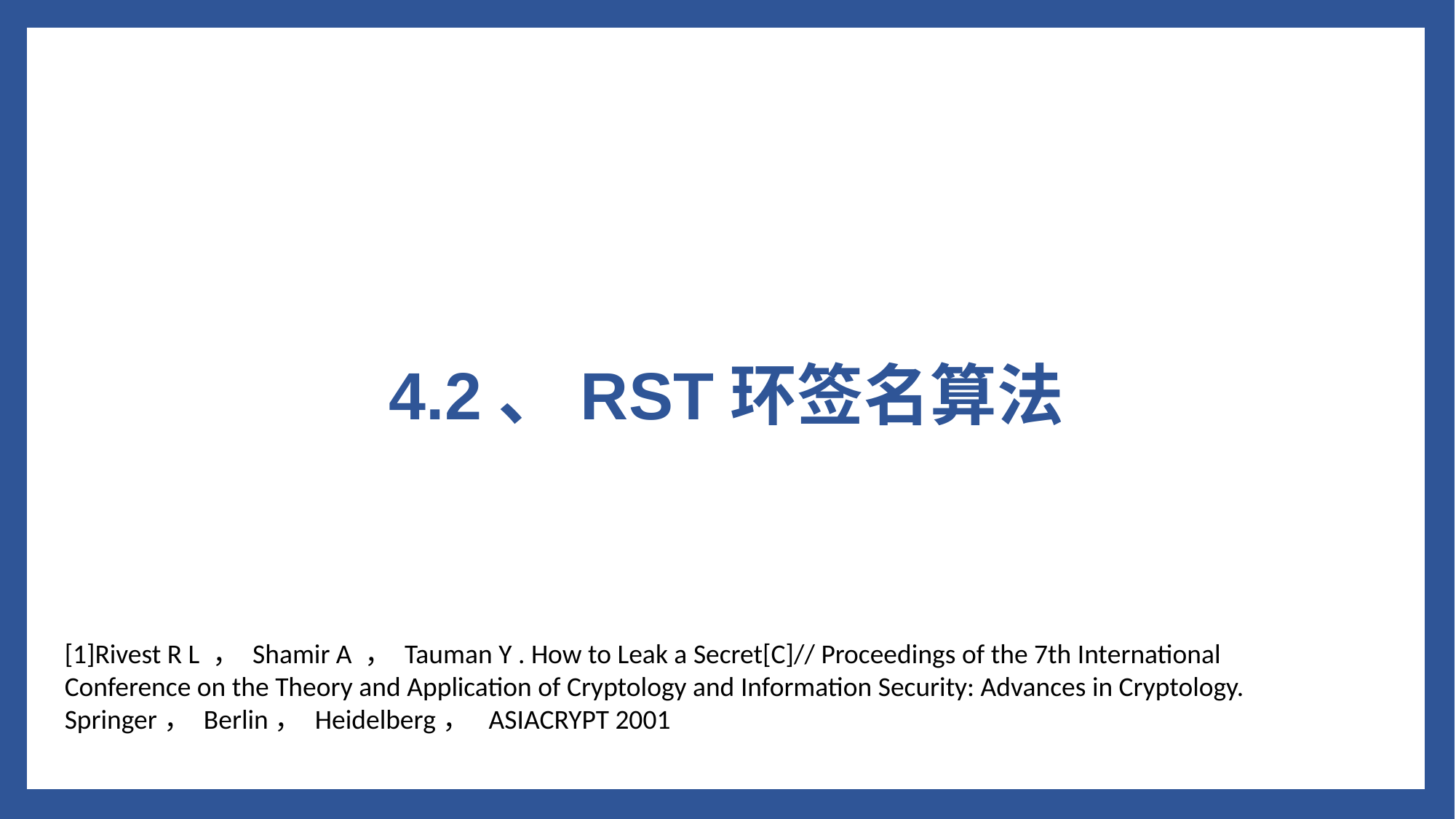

4.2、RST环签名算法

[1]Rivest R L ， Shamir A ， Tauman Y . How to Leak a Secret[C]// Proceedings of the 7th International Conference on the Theory and Application of Cryptology and Information Security: Advances in Cryptology. Springer， Berlin， Heidelberg，  ASIACRYPT 2001